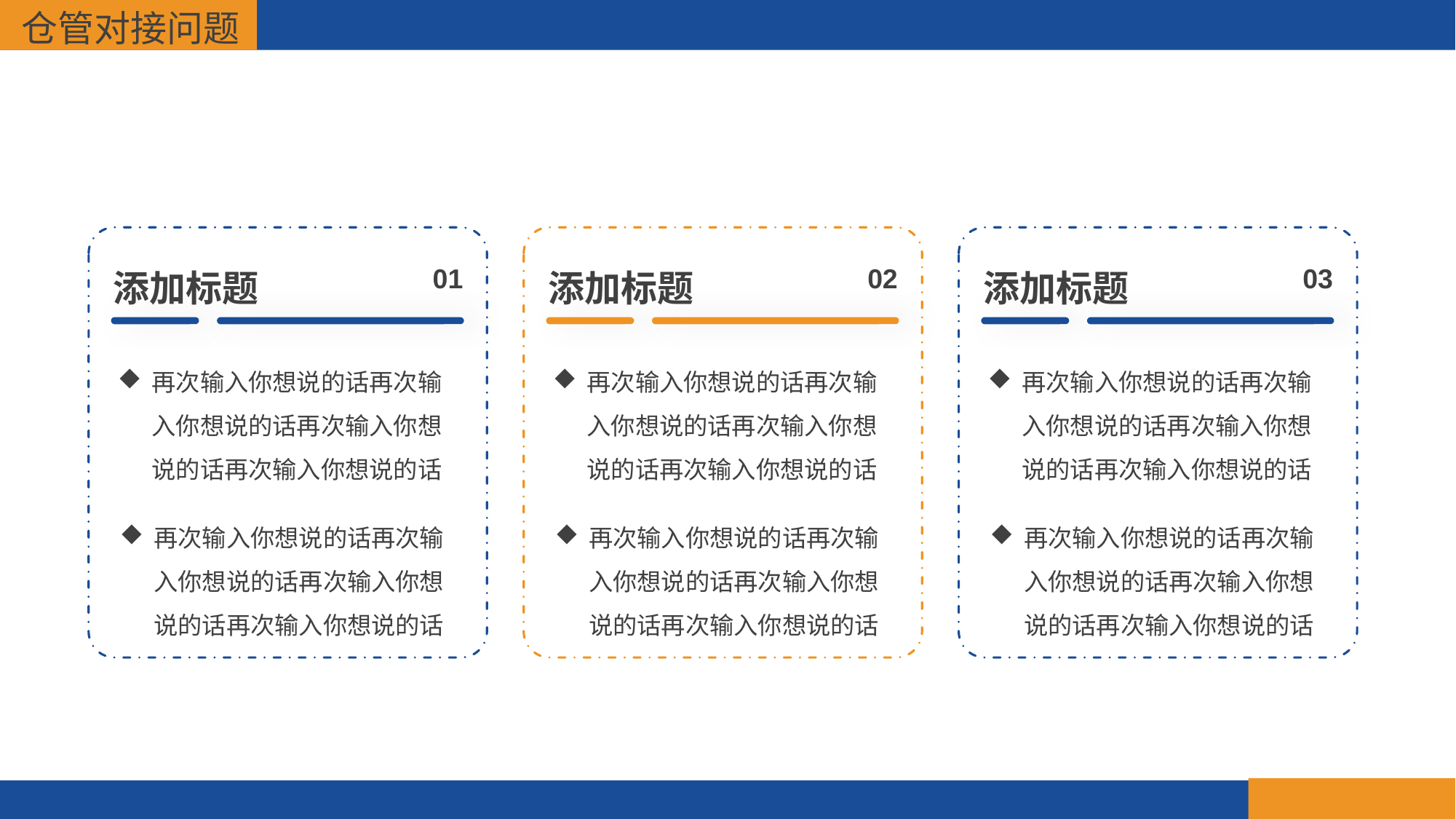

0 1
添加标题
再次输入你想说的话再次输入你想说的话再次输入你想说的话再次输入你想说的话
再次输入你想说的话再次输入你想说的话再次输入你想说的话再次输入你想说的话

02
添加标题
再次输入你想说的话再次输入你想说的话再次输入你想说的话再次输入你想说的话
再次输入你想说的话再次输入你想说的话再次输入你想说的话再次输入你想说的话

03
添加标题
再次输入你想说的话再次输入你想说的话再次输入你想说的话再次输入你想说的话
再次输入你想说的话再次输入你想说的话再次输入你想说的话再次输入你想说的话